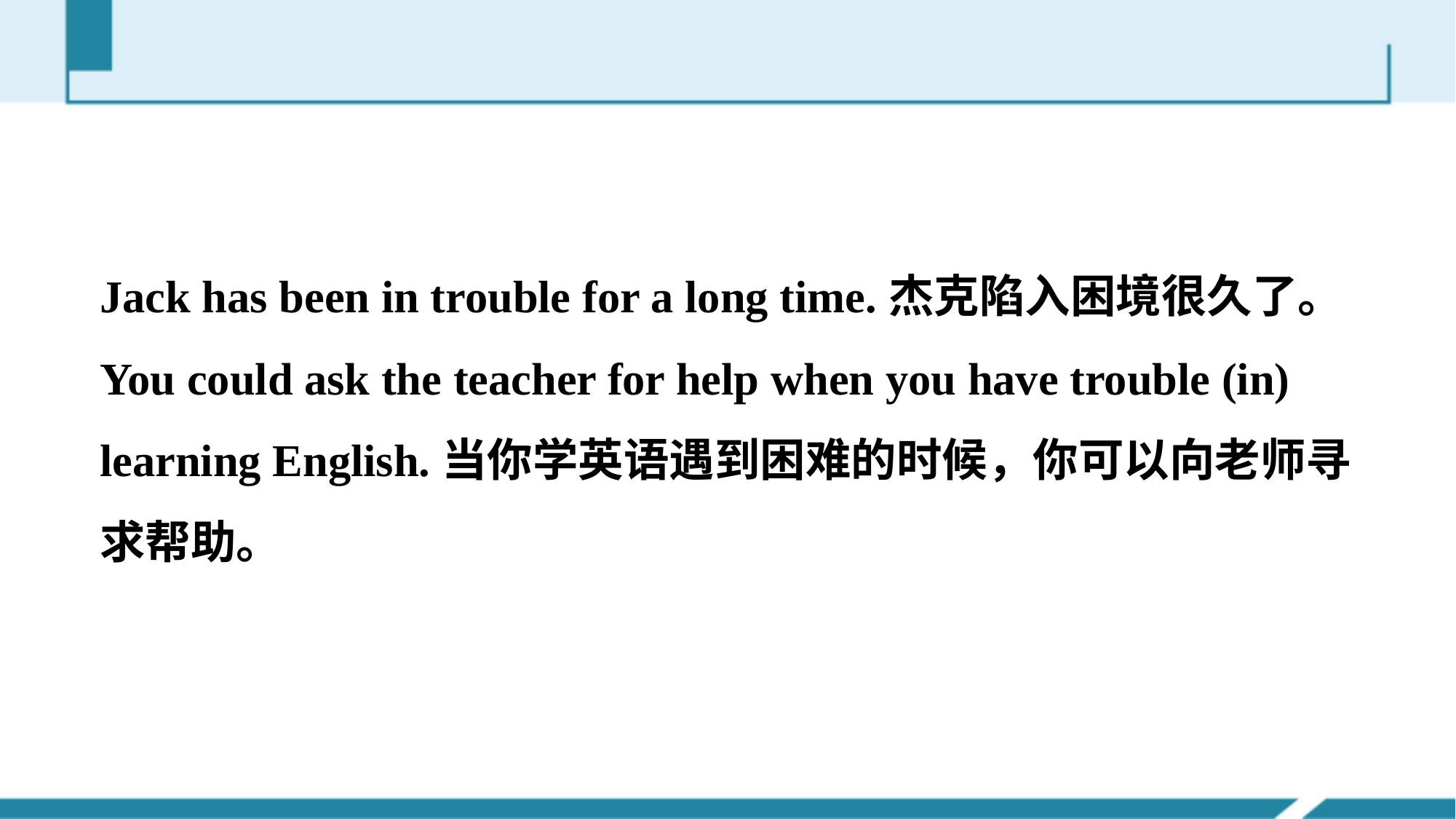

#
Jack has been in trouble for a long time.杰克陷入困境很久了。
You could ask the teacher for help when you have trouble (in)
learning English.当你学英语遇到困难的时候，你可以向老师寻
求帮助。